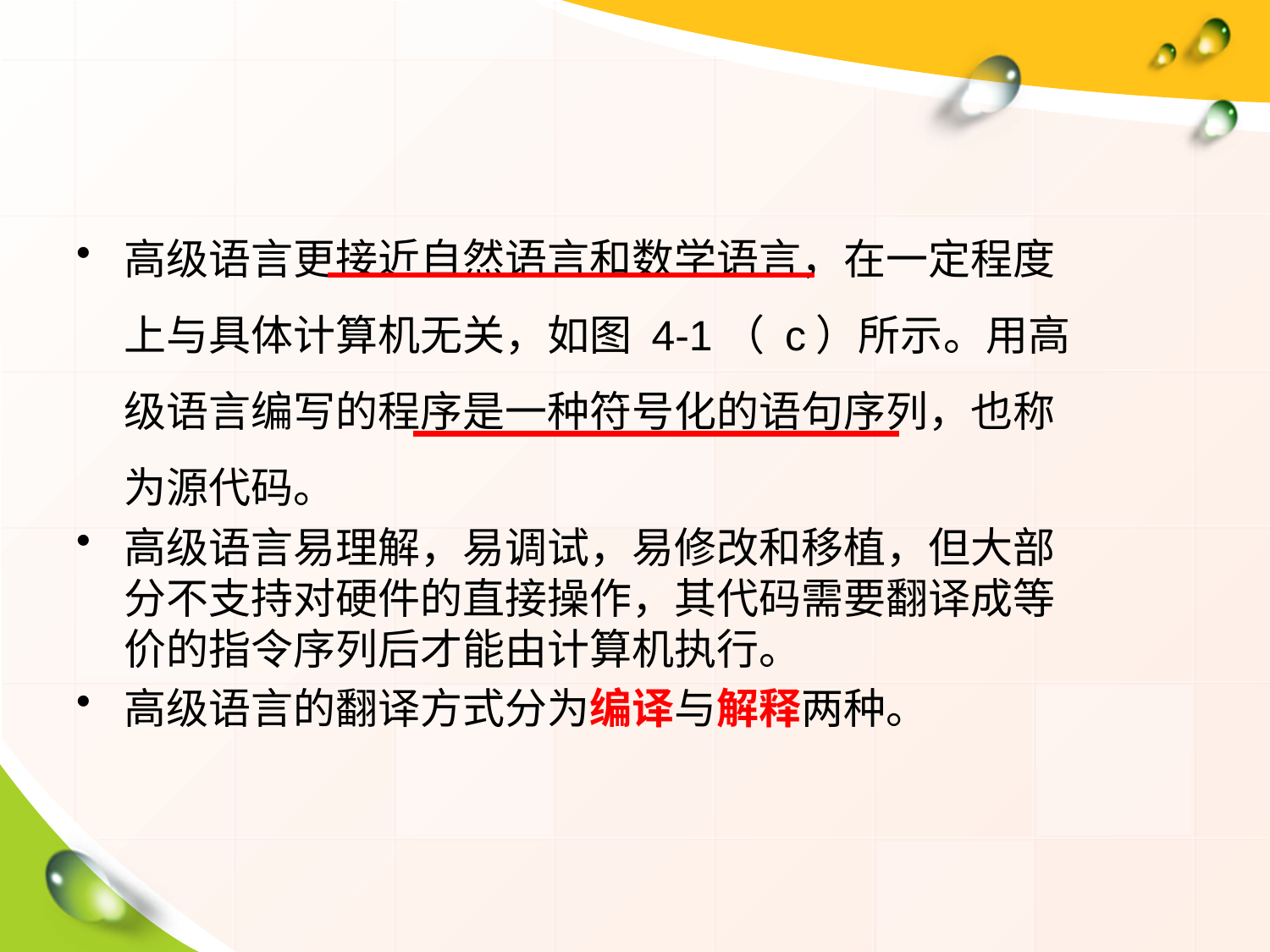

高级语言更接近自然语言和数学语言，在一定程度上与具体计算机无关，如图 4-1（ c）所示。用高级语言编写的程序是一种符号化的语句序列，也称为源代码。
高级语言易理解，易调试，易修改和移植，但大部分不支持对硬件的直接操作，其代码需要翻译成等价的指令序列后才能由计算机执行。
高级语言的翻译方式分为编译与解释两种。